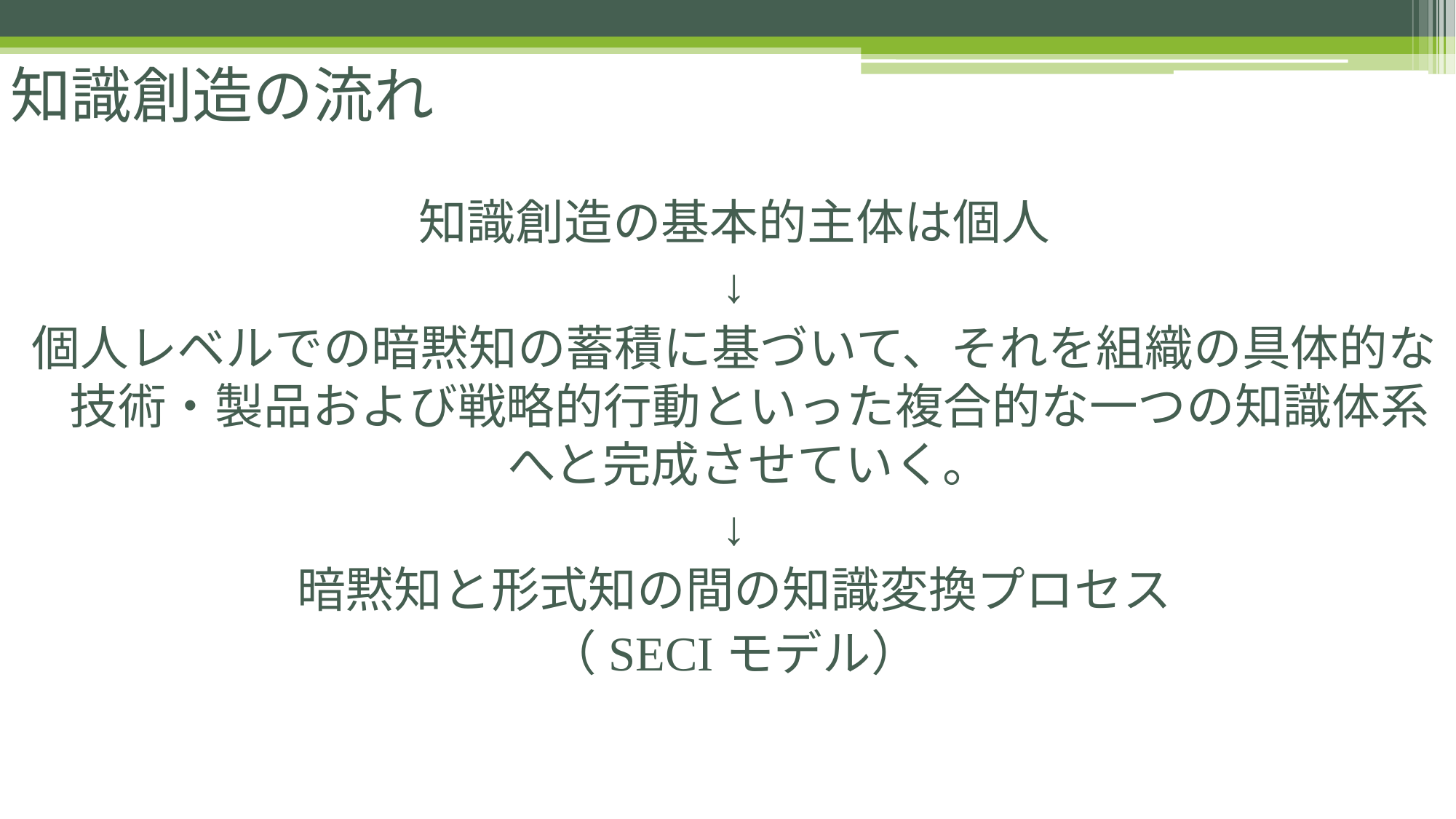

# 知識創造の流れ
知識創造の基本的主体は個人
↓
個人レベルでの暗黙知の蓄積に基づいて、それを組織の具体的な技術・製品および戦略的行動といった複合的な一つの知識体系へと完成させていく。
↓
暗黙知と形式知の間の知識変換プロセス
（SECIモデル）